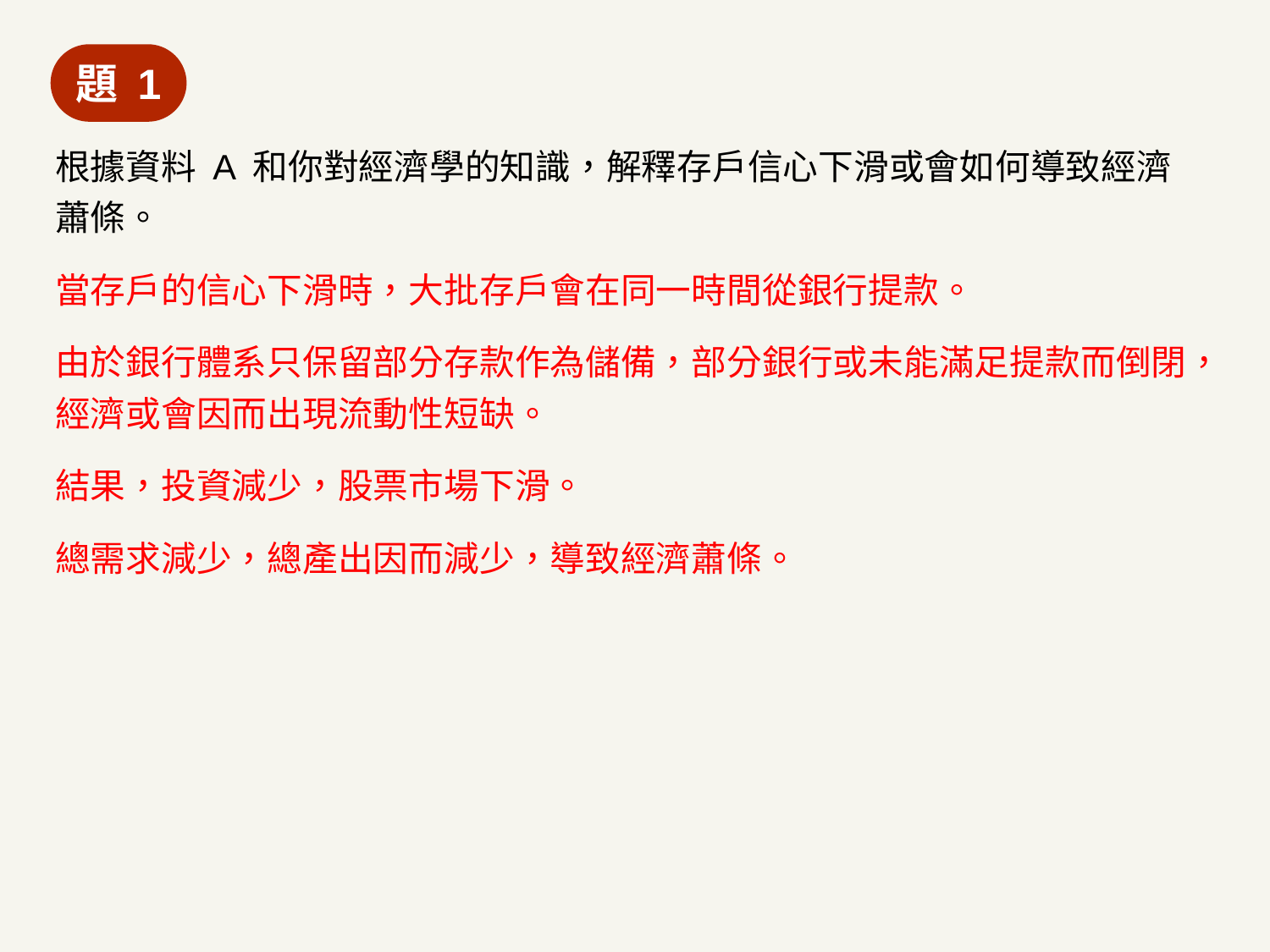

題 1
根據資料 A 和你對經濟學的知識，解釋存户信心下滑或會如何導致經濟蕭條。
當存户的信心下滑時，大批存户會在同一時間從銀行提款。
由於銀行體系只保留部分存款作為儲備，部分銀行或未能滿足提款而倒閉，經濟或會因而出現流動性短缺。
結果，投資減少，股票市場下滑。
總需求減少，總產出因而減少，導致經濟蕭條。